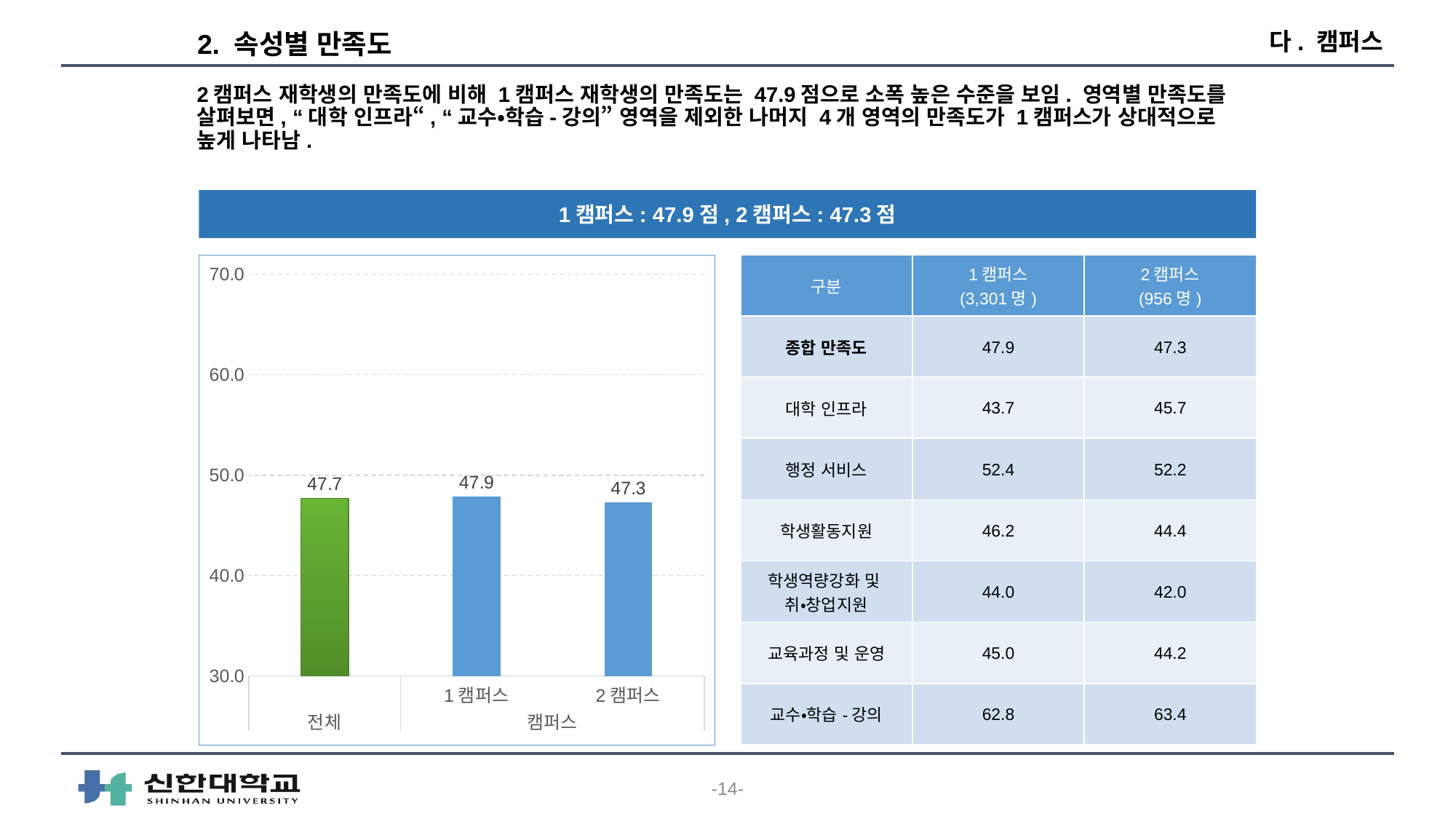

다. 캠퍼스
# 2. 속성별 만족도
2캠퍼스 재학생의 만족도에 비해 1캠퍼스 재학생의 만족도는 47.9점으로 소폭 높은 수준을 보임. 영역별 만족도를 살펴보면, “대학 인프라“, “교수•학습-강의” 영역을 제외한 나머지 4개 영역의 만족도가 1캠퍼스가 상대적으로 높게 나타남.
1캠퍼스: 47.9점, 2캠퍼스: 47.3점
| 구분 | 1캠퍼스 (3,301명) | 2캠퍼스 (956명) |
| --- | --- | --- |
| 종합 만족도 | 47.9 | 47.3 |
| 대학 인프라 | 43.7 | 45.7 |
| 행정 서비스 | 52.4 | 52.2 |
| 학생활동지원 | 46.2 | 44.4 |
| 학생역량강화 및 취•창업지원 | 44.0 | 42.0 |
| 교육과정 및 운영 | 45.0 | 44.2 |
| 교수•학습-강의 | 62.8 | 63.4 |

### Chart

| Category | 결과 값 |
|---|---|
|  | 47.7 |
| 1캠퍼스 | 47.9 |
| 2캠퍼스 | 47.3 |
-14-